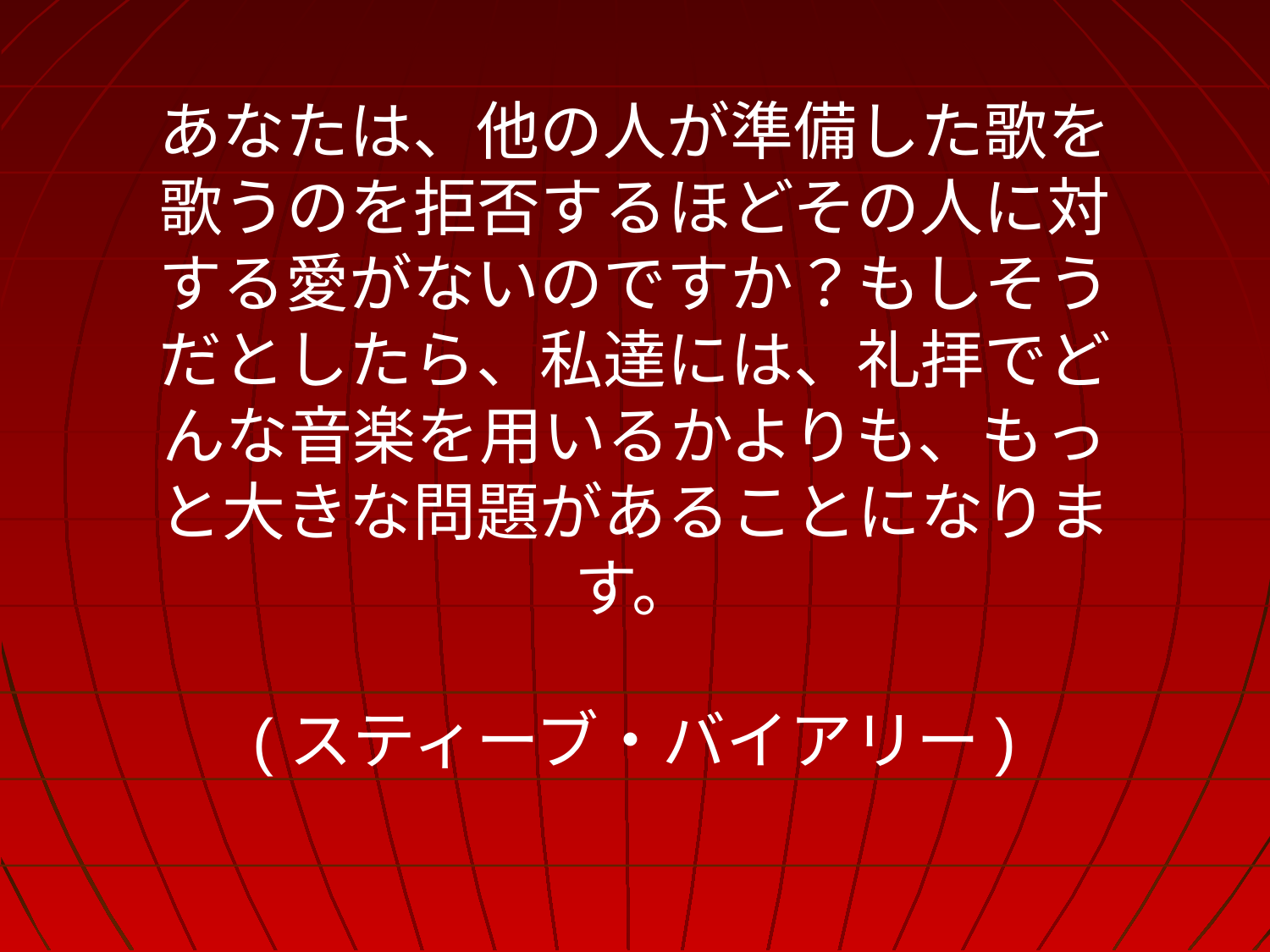

あなたは、他の人が準備した歌を歌うのを拒否するほどその人に対する愛がないのですか？もしそうだとしたら、私達には、礼拝でどんな音楽を用いるかよりも、もっと大きな問題があることになります。

(スティーブ・バイアリー)